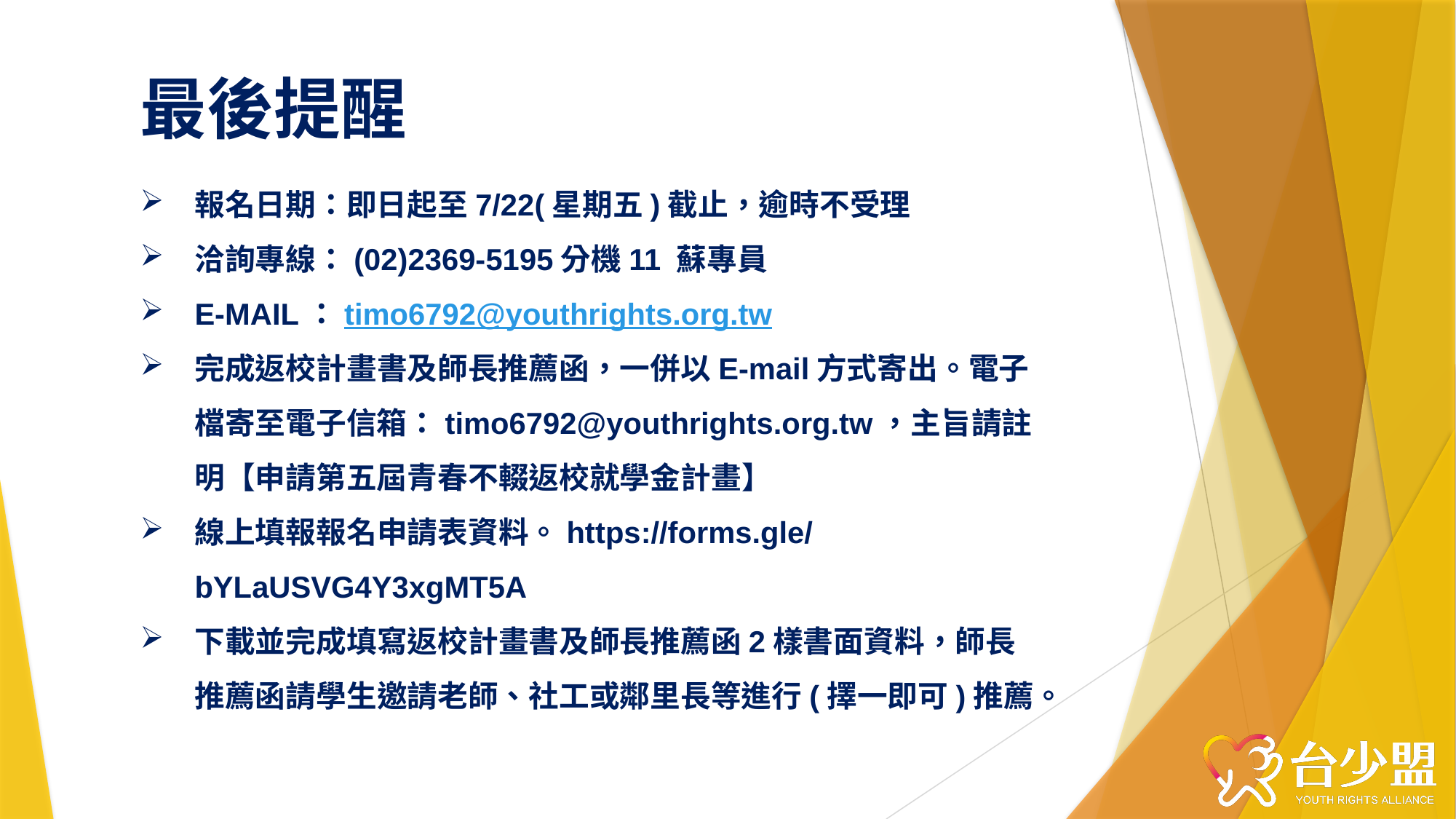

最後提醒
報名日期：即日起至7/22(星期五)截止，逾時不受理
洽詢專線：(02)2369-5195分機11 蘇專員
E-MAIL：timo6792@youthrights.org.tw
完成返校計畫書及師長推薦函，一併以E-mail方式寄出。電子檔寄至電子信箱：timo6792@youthrights.org.tw，主旨請註明【申請第五屆青春不輟返校就學金計畫】
線上填報報名申請表資料。https://forms.gle/bYLaUSVG4Y3xgMT5A
下載並完成填寫返校計畫書及師長推薦函2樣書面資料，師長推薦函請學生邀請老師、社工或鄰里長等進行(擇一即可)推薦。